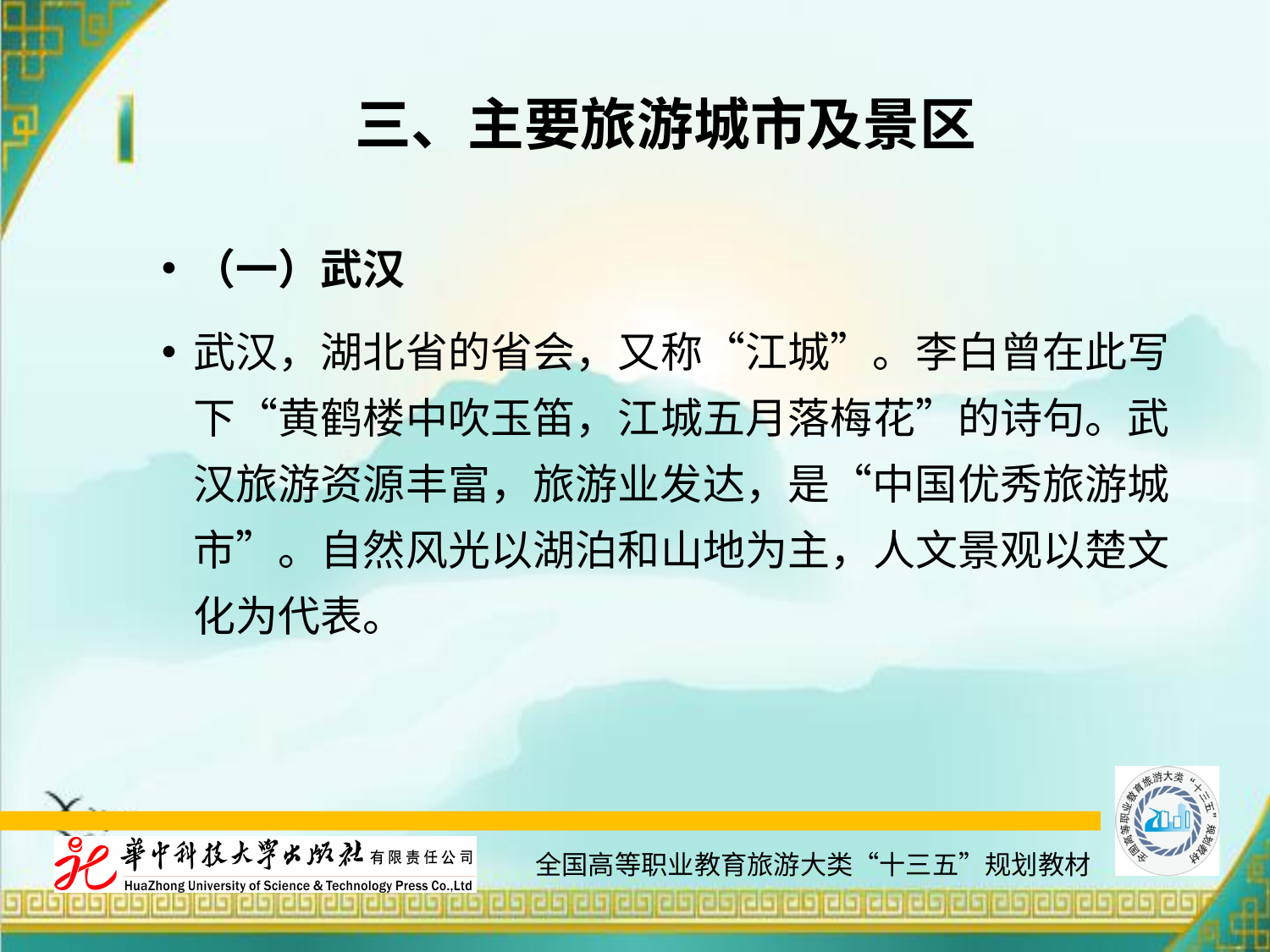

# 三、主要旅游城市及景区
（一）武汉
武汉，湖北省的省会，又称“江城”。李白曾在此写下“黄鹤楼中吹玉笛，江城五月落梅花”的诗句。武汉旅游资源丰富，旅游业发达，是“中国优秀旅游城市”。自然风光以湖泊和山地为主，人文景观以楚文化为代表。